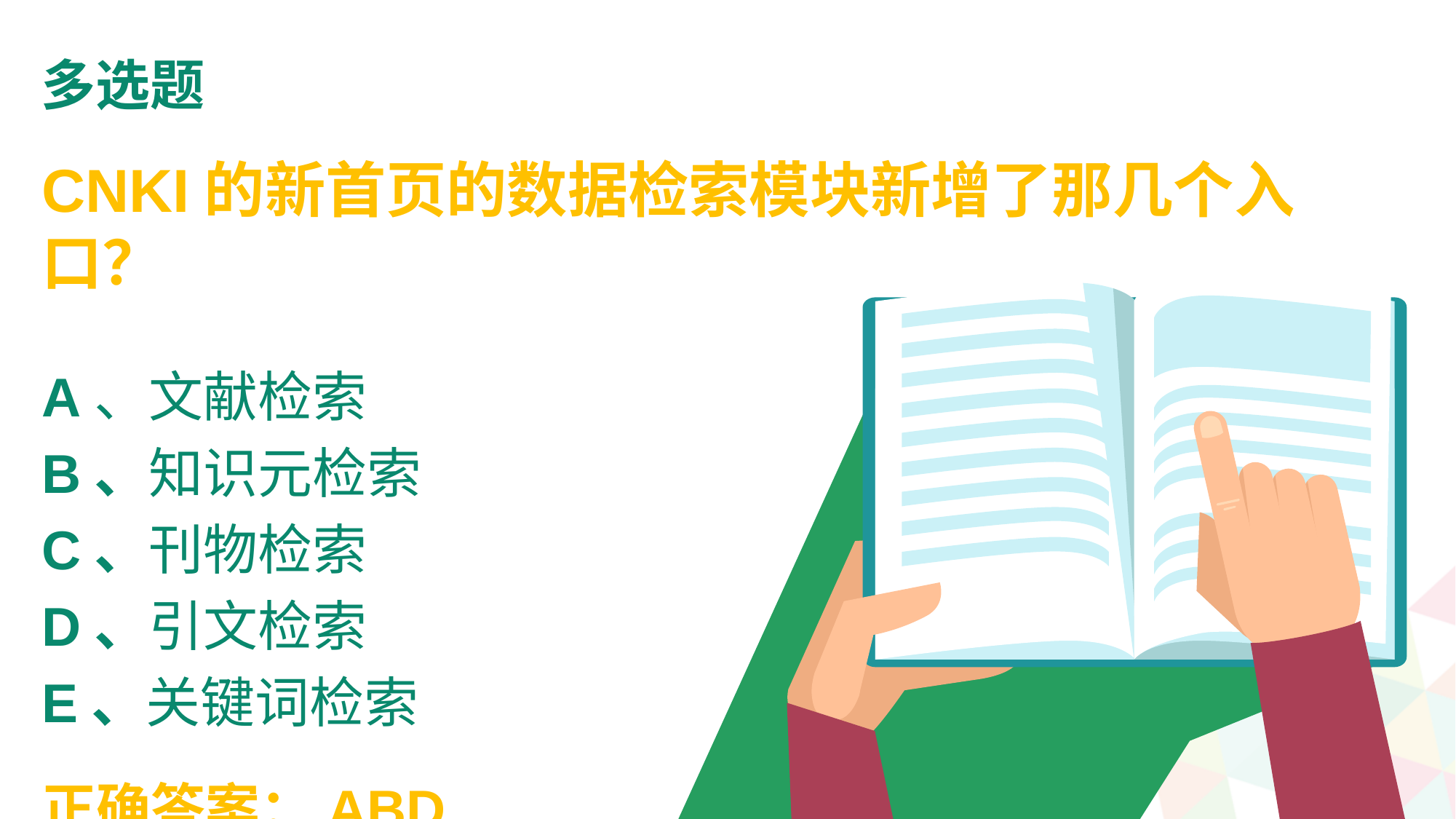

多选题
CNKI的新首页的数据检索模块新增了那几个入口？
A、文献检索
B、知识元检索
C、刊物检索
D、引文检索
E、关键词检索

正确答案：ABD